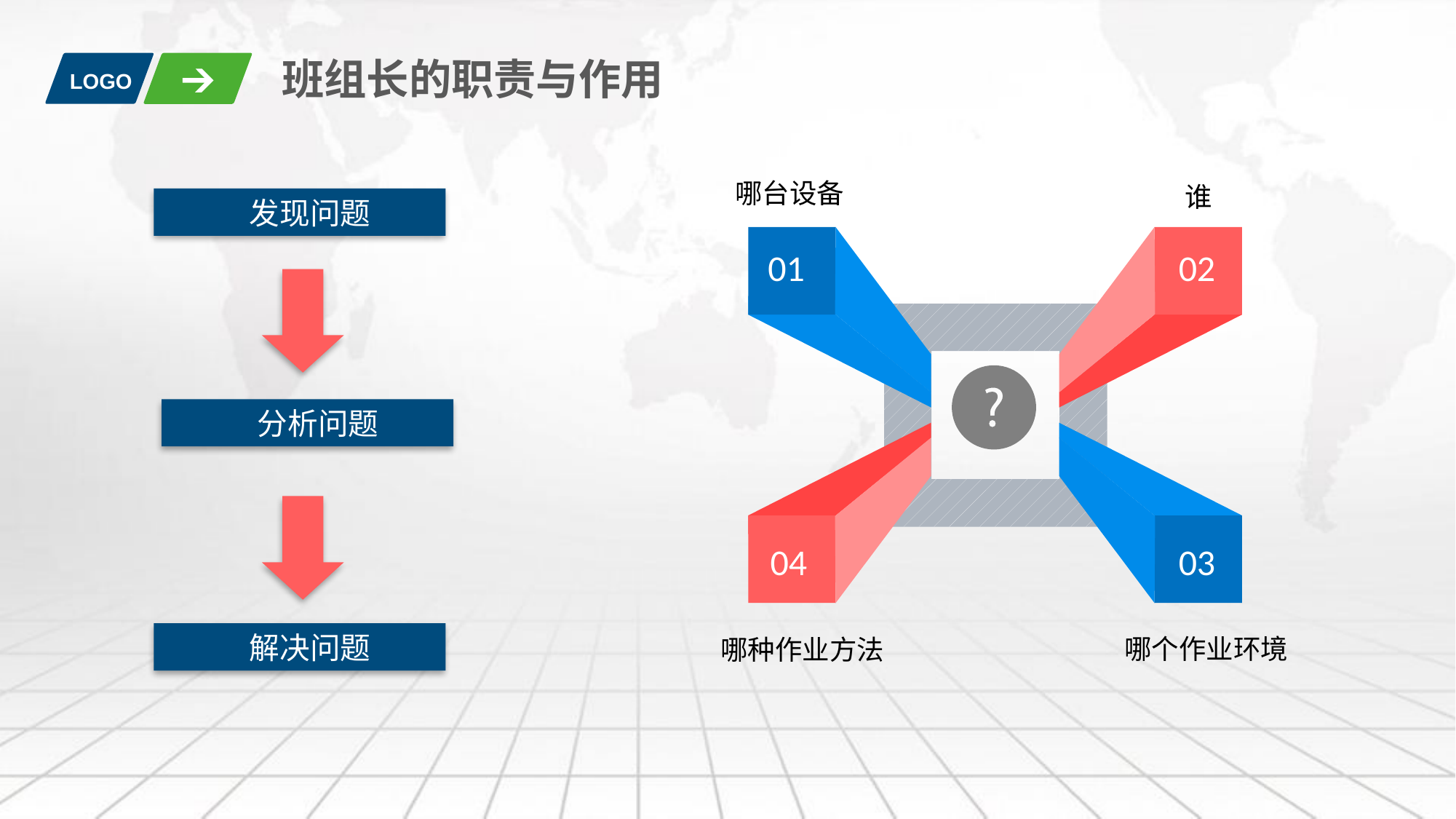

班组长的职责与作用

LOGO

哪台设备
谁

01
02

04
03
哪个作业环境
哪种作业方法
  发现问题

  分析问题

  解决问题